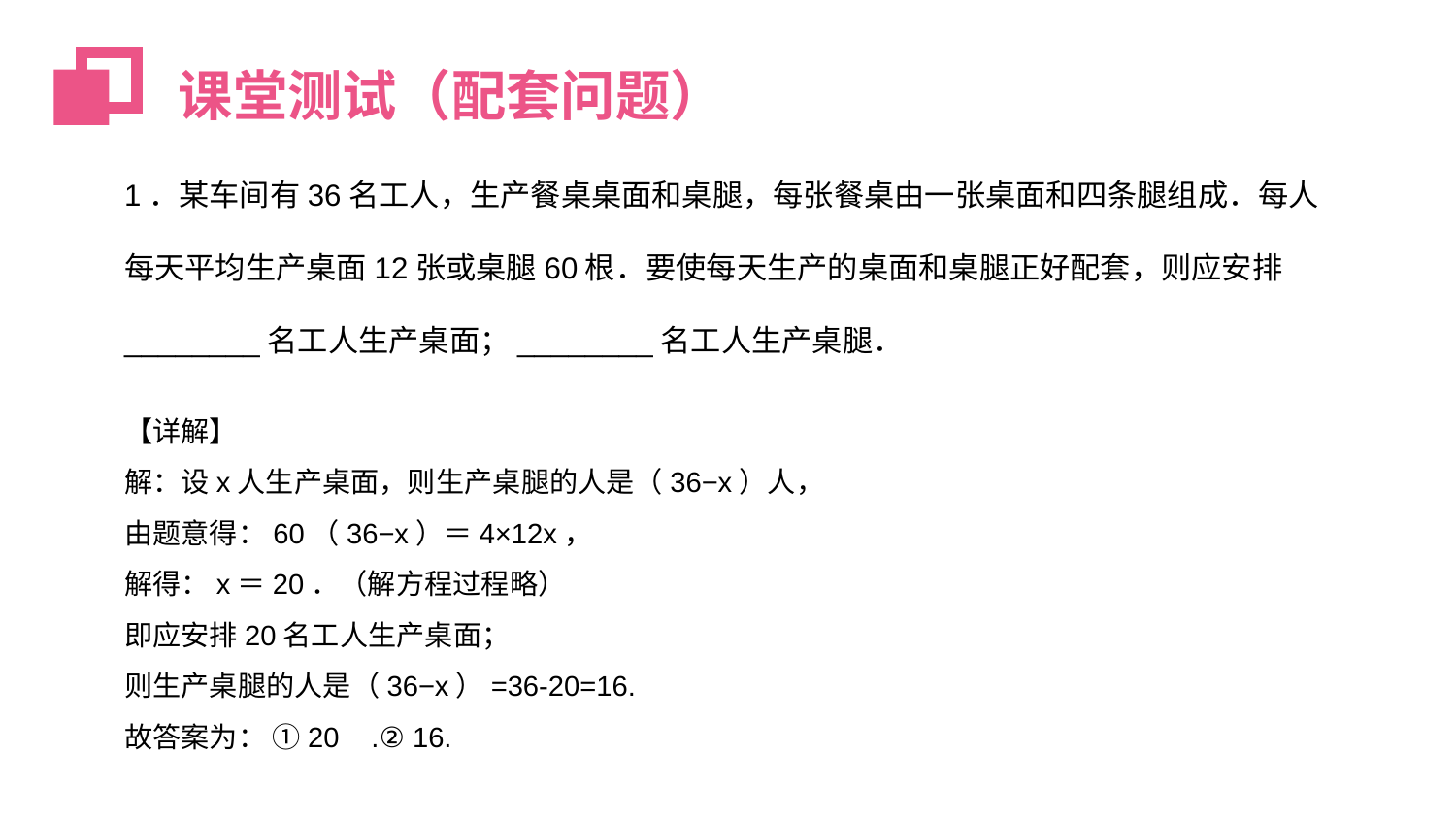

课堂测试（配套问题）
1．某车间有36名工人，生产餐桌桌面和桌腿，每张餐桌由一张桌面和四条腿组成．每人每天平均生产桌面12张或桌腿60根．要使每天生产的桌面和桌腿正好配套，则应安排________名工人生产桌面；________名工人生产桌腿．
【详解】
解：设x人生产桌面，则生产桌腿的人是（36−x）人，
由题意得：60（36−x）＝4×12x，
解得：x＝20．（解方程过程略）
即应安排20名工人生产桌面；
则生产桌腿的人是（36−x）=36-20=16.
故答案为： ①20    .② 16.